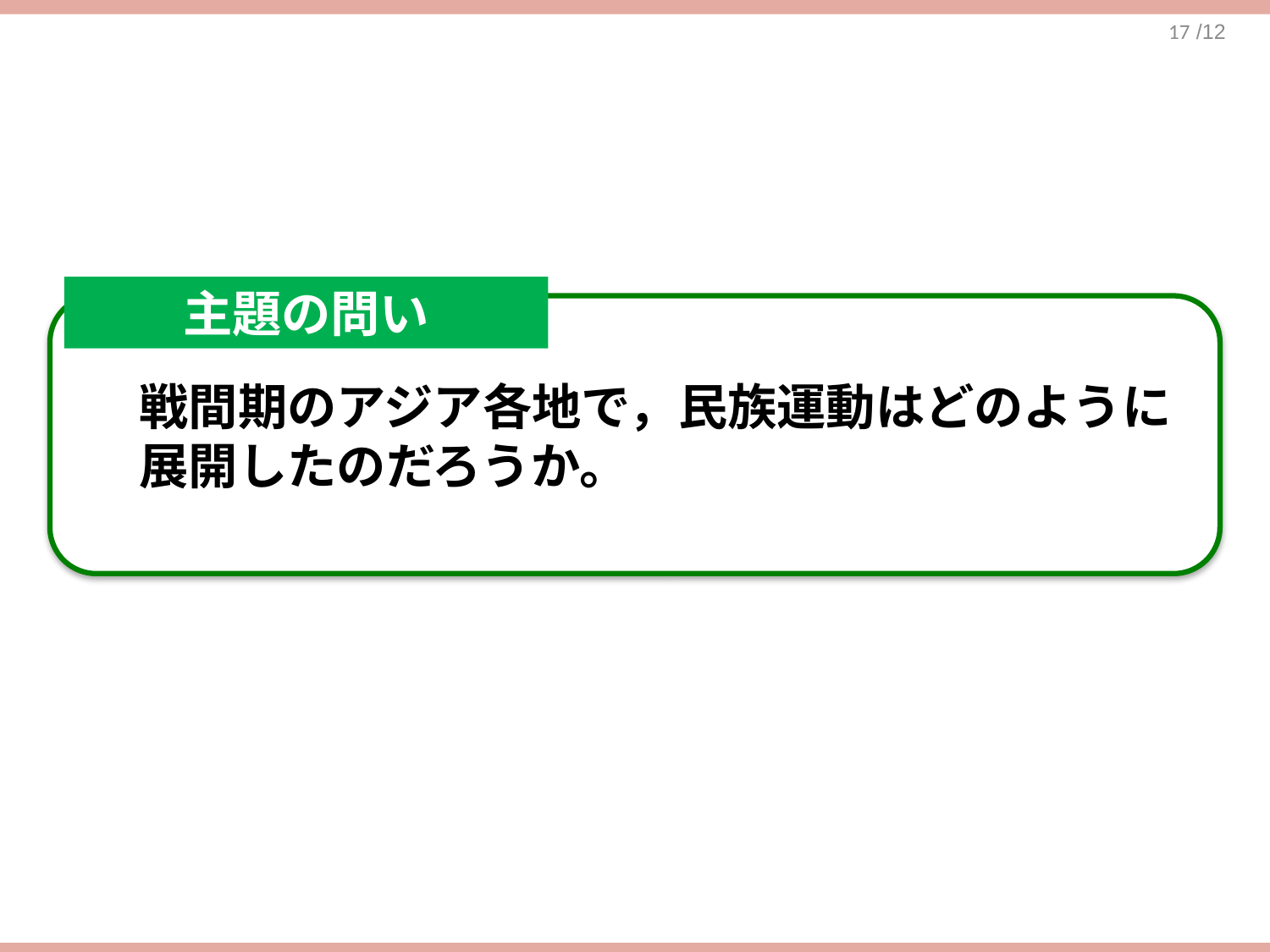

主題の問い
戦間期のアジア各地で，民族運動はどのように展開したのだろうか。